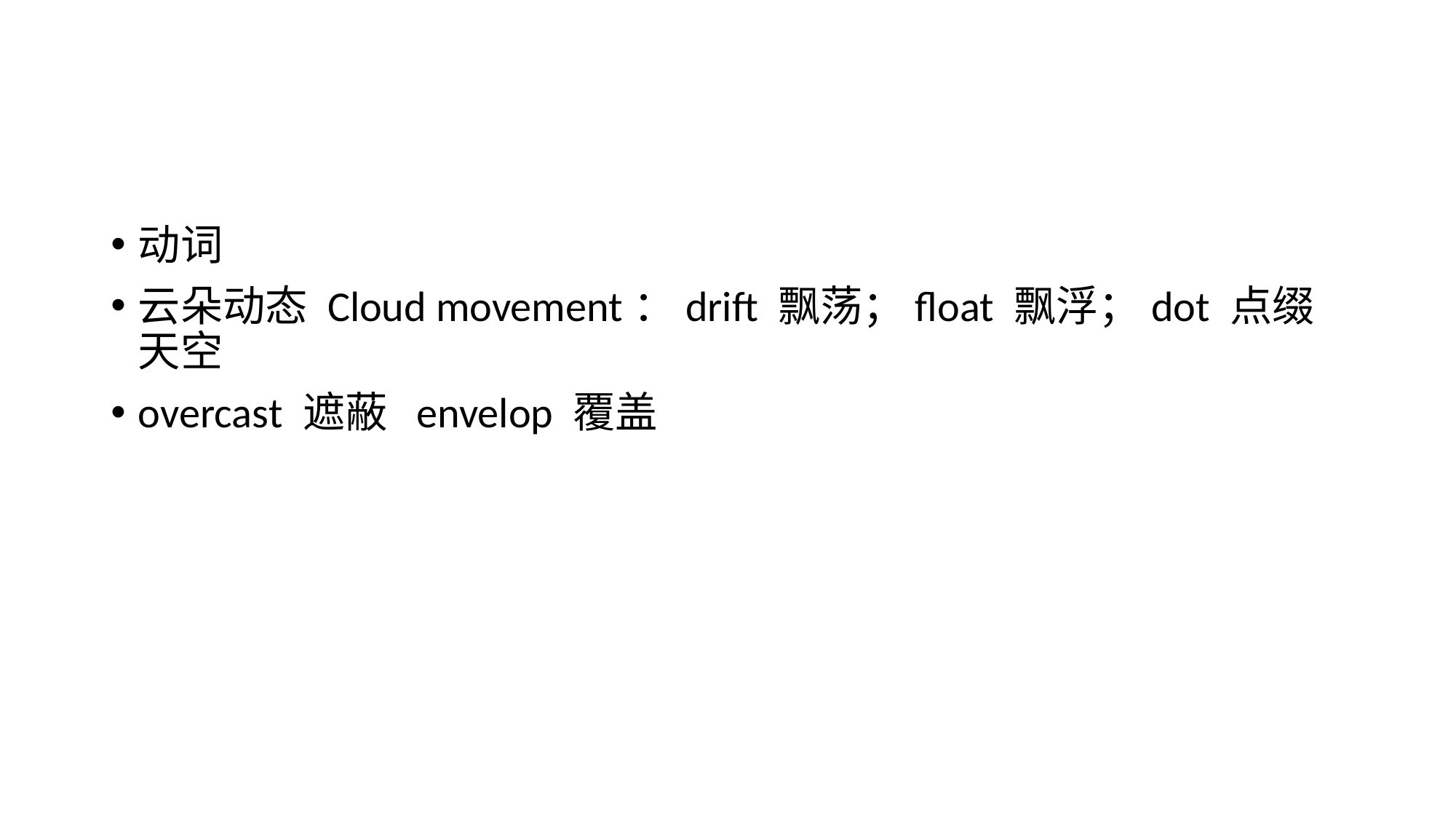

#
动词
云朵动态 Cloud movement：drift 飘荡；float 飘浮；dot 点缀天空
overcast 遮蔽  envelop 覆盖